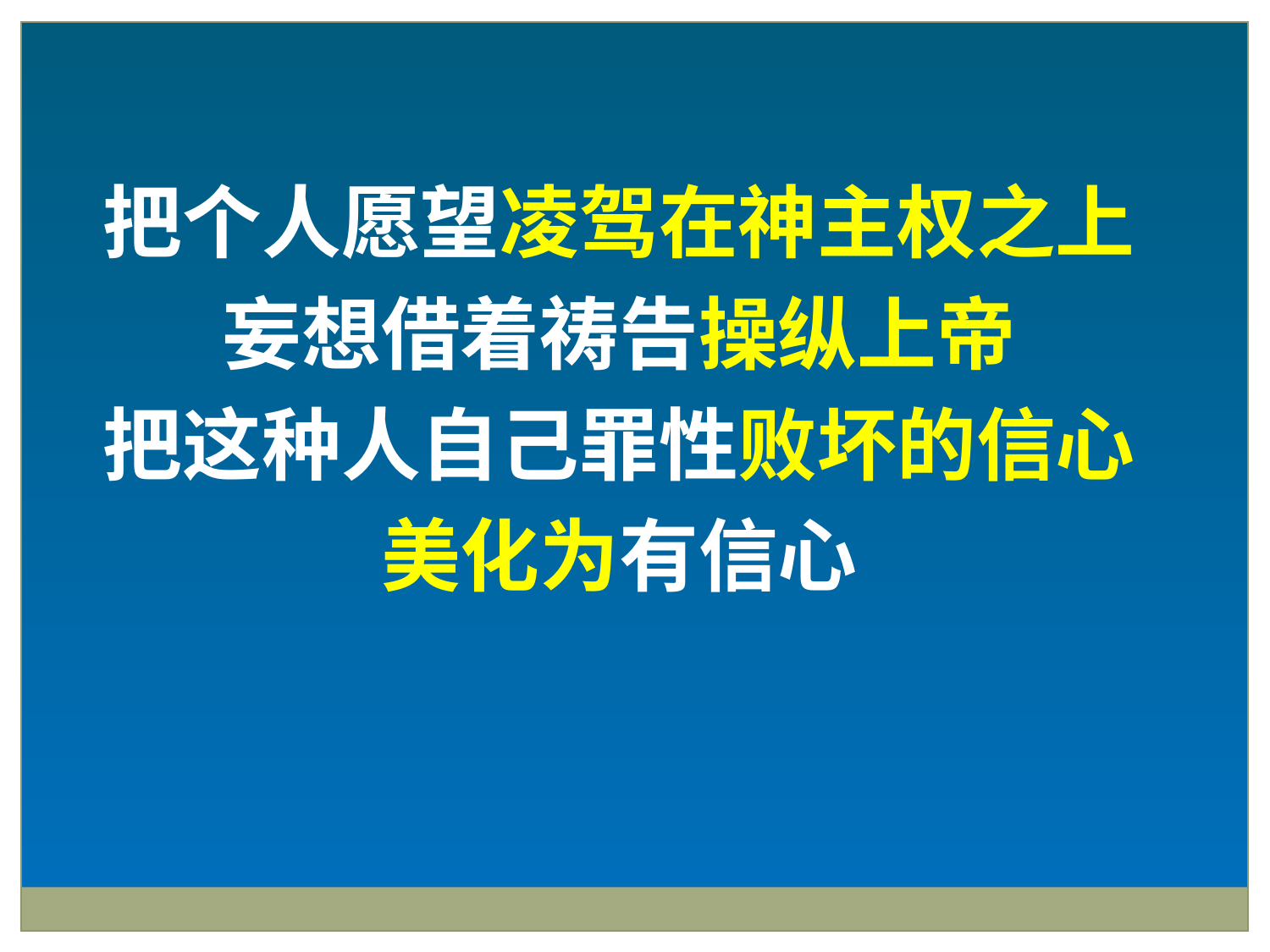

把个人愿望凌驾在神主权之上
妄想借着祷告操纵上帝
把这种人自己罪性败坏的信心
美化为有信心